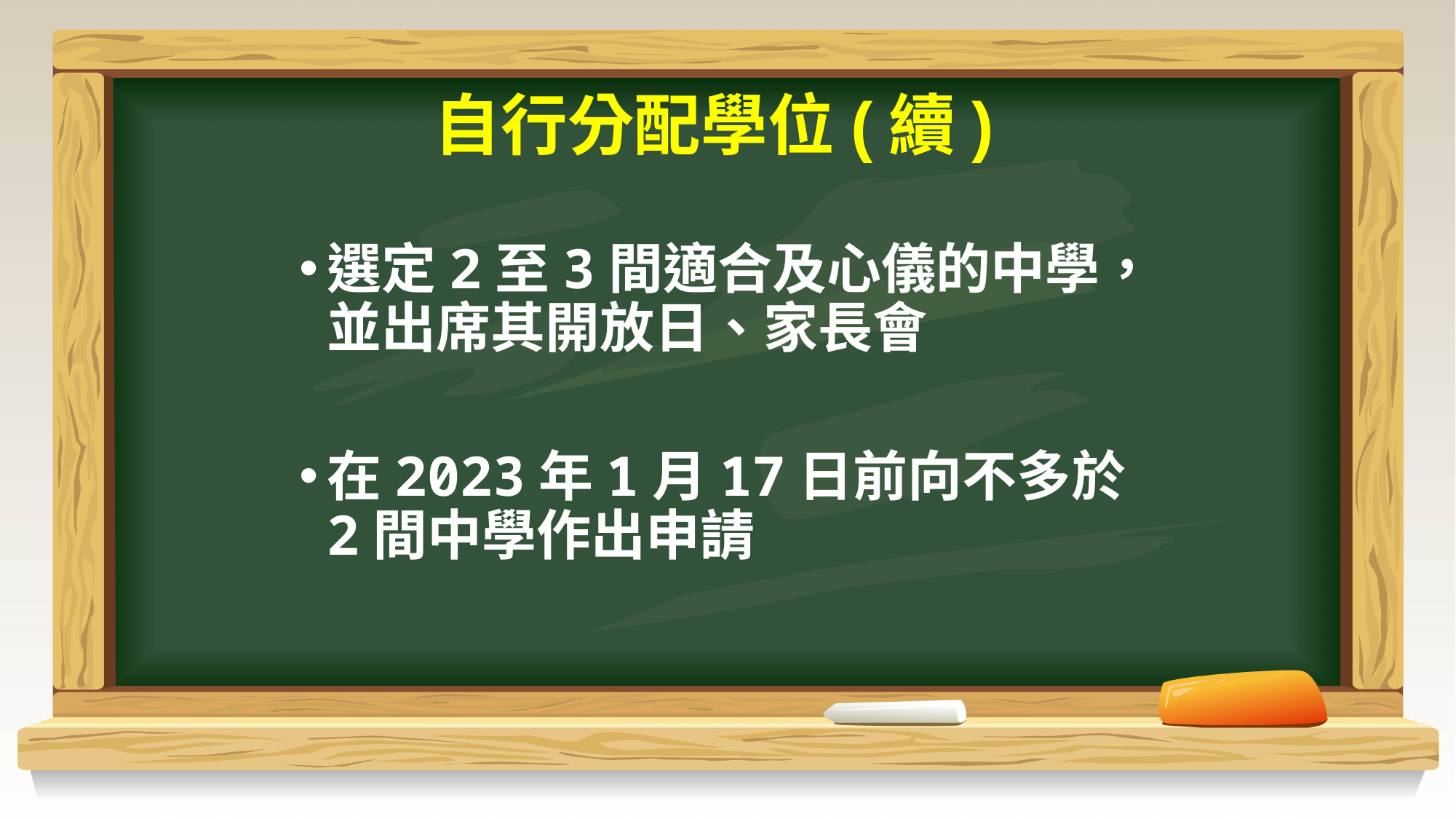

自行分配學位(續)
選定2至3間適合及心儀的中學，並出席其開放日、家長會

在2023年1月17日前向不多於2間中學作出申請